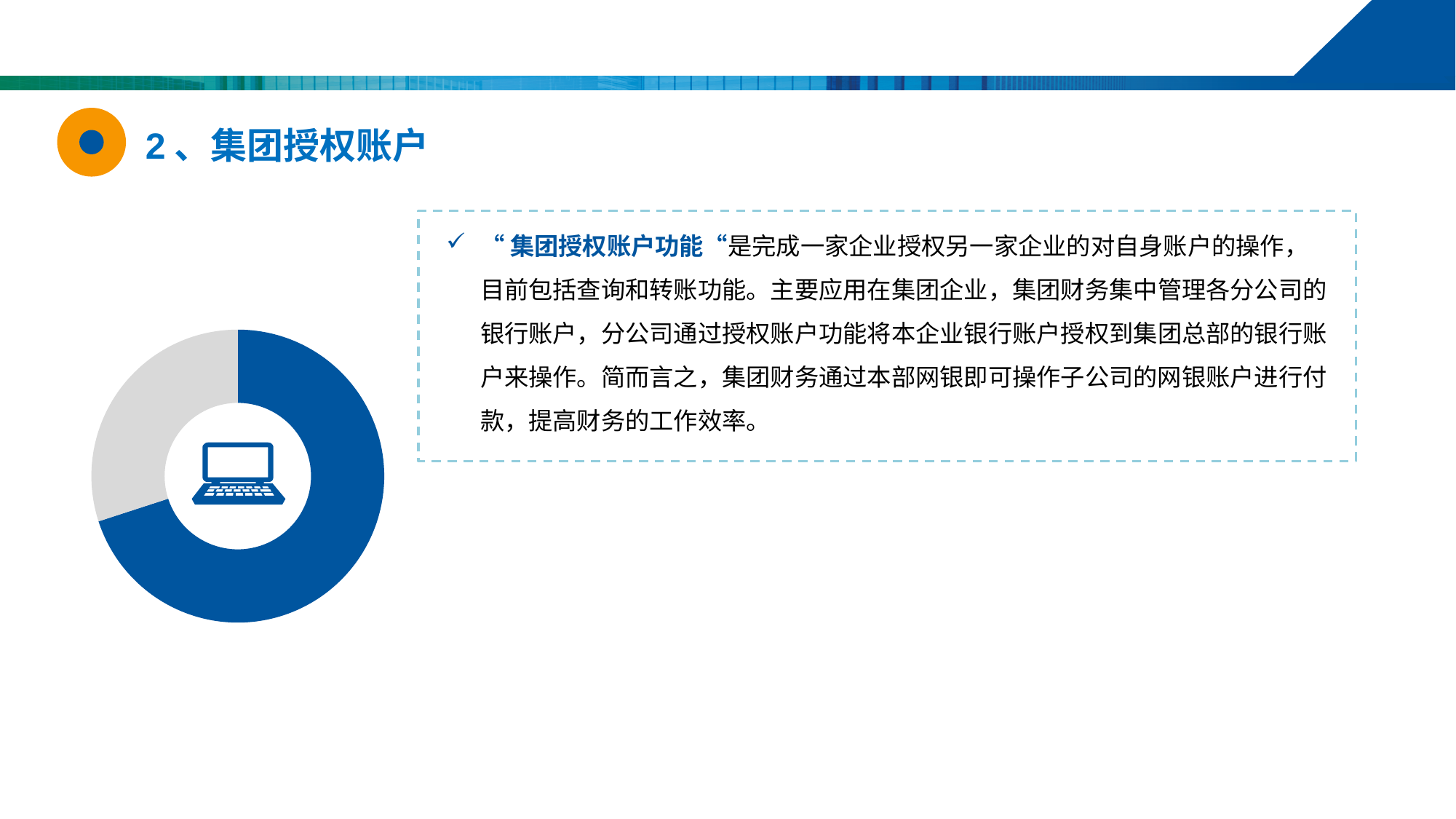

2、集团授权账户

“集团授权账户功能“是完成一家企业授权另一家企业的对自身账户的操作，目前包括查询和转账功能。主要应用在集团企业，集团财务集中管理各分公司的银行账户，分公司通过授权账户功能将本企业银行账户授权到集团总部的银行账户来操作。简而言之，集团财务通过本部网银即可操作子公司的网银账户进行付款，提高财务的工作效率。

### Chart

| Category | Sales |
|---|---|
| 1st Qtr | 70.0 |
| 2nd Qtr | 30.0 |